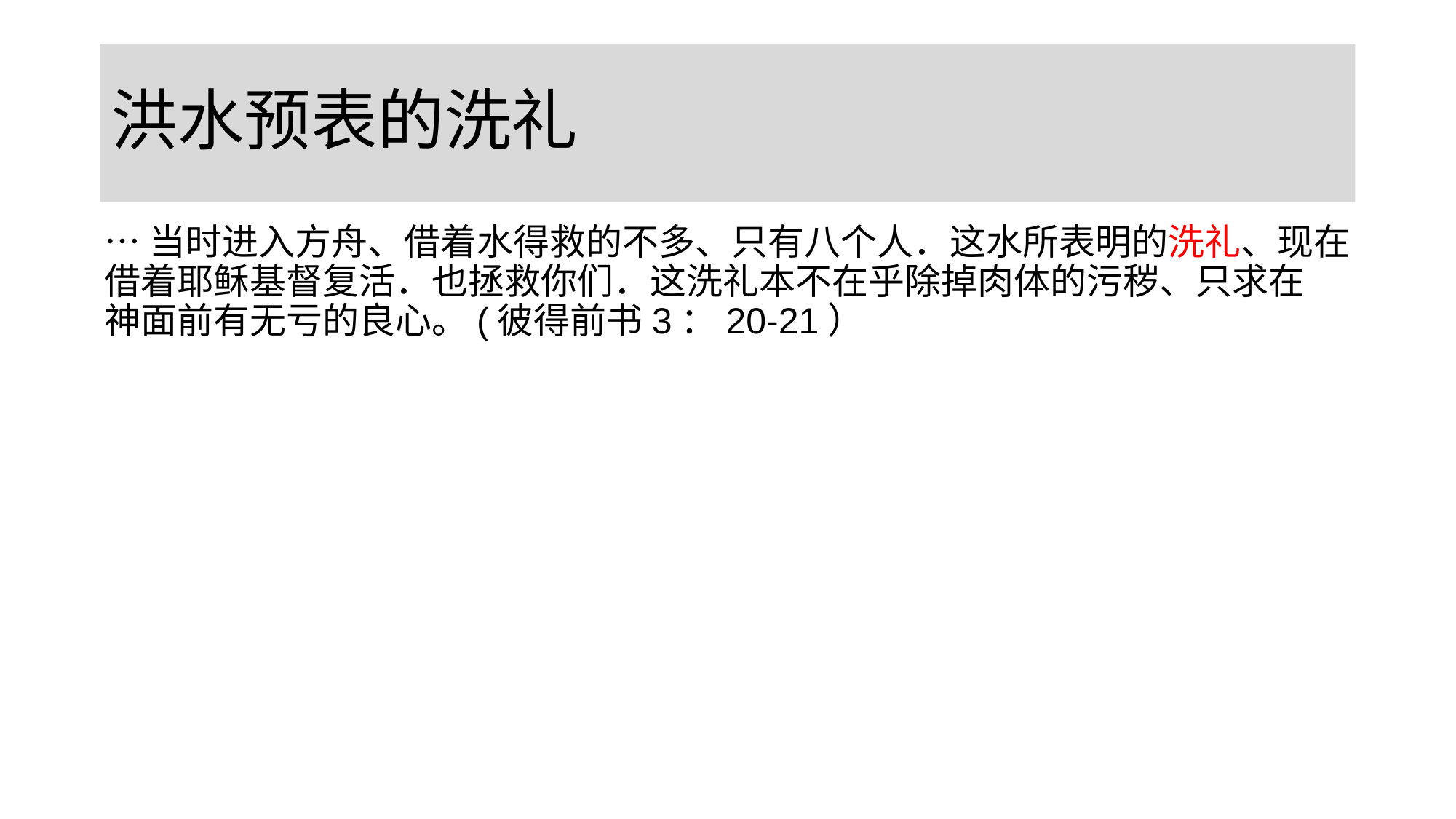

# 洪水预表的洗礼
…当时进入方舟、借着水得救的不多、只有八个人．这水所表明的洗礼、现在借着耶稣基督复活．也拯救你们．这洗礼本不在乎除掉肉体的污秽、只求在　神面前有无亏的良心。(彼得前书3：20-21）